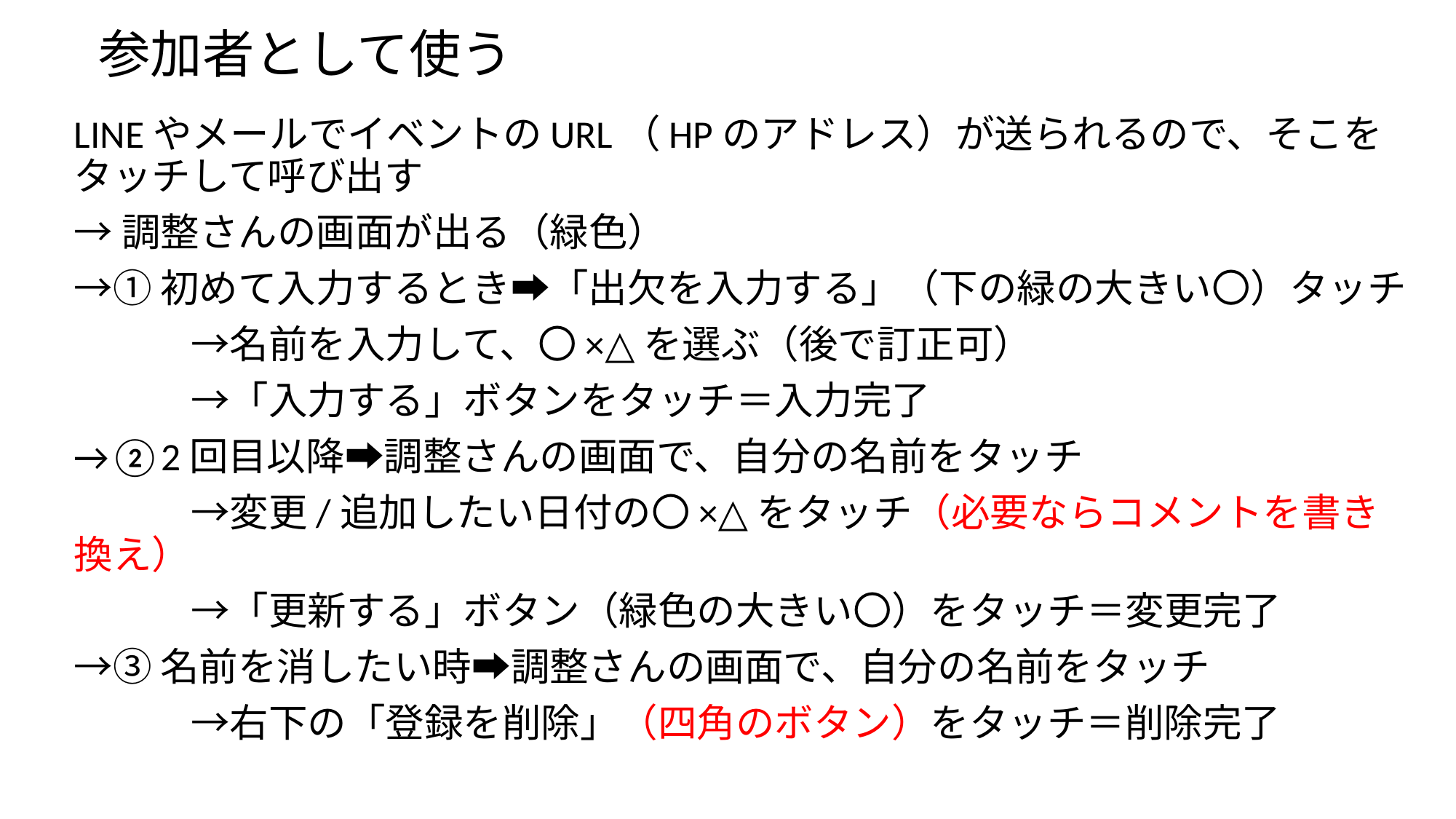

# 参加者として使う
LINEやメールでイベントのURL（HPのアドレス）が送られるので、そこをタッチして呼び出す
→調整さんの画面が出る（緑色）
→①初めて入力するとき➡「出欠を入力する」（下の緑の大きい〇）タッチ
　　　→名前を入力して、〇×△を選ぶ（後で訂正可）
　　　→「入力する」ボタンをタッチ＝入力完了
→②2回目以降➡調整さんの画面で、自分の名前をタッチ
　　　→変更/追加したい日付の〇×△をタッチ（必要ならコメントを書き換え）
　　　→「更新する」ボタン（緑色の大きい〇）をタッチ＝変更完了
→③名前を消したい時➡調整さんの画面で、自分の名前をタッチ
　　　→右下の「登録を削除」（四角のボタン）をタッチ＝削除完了